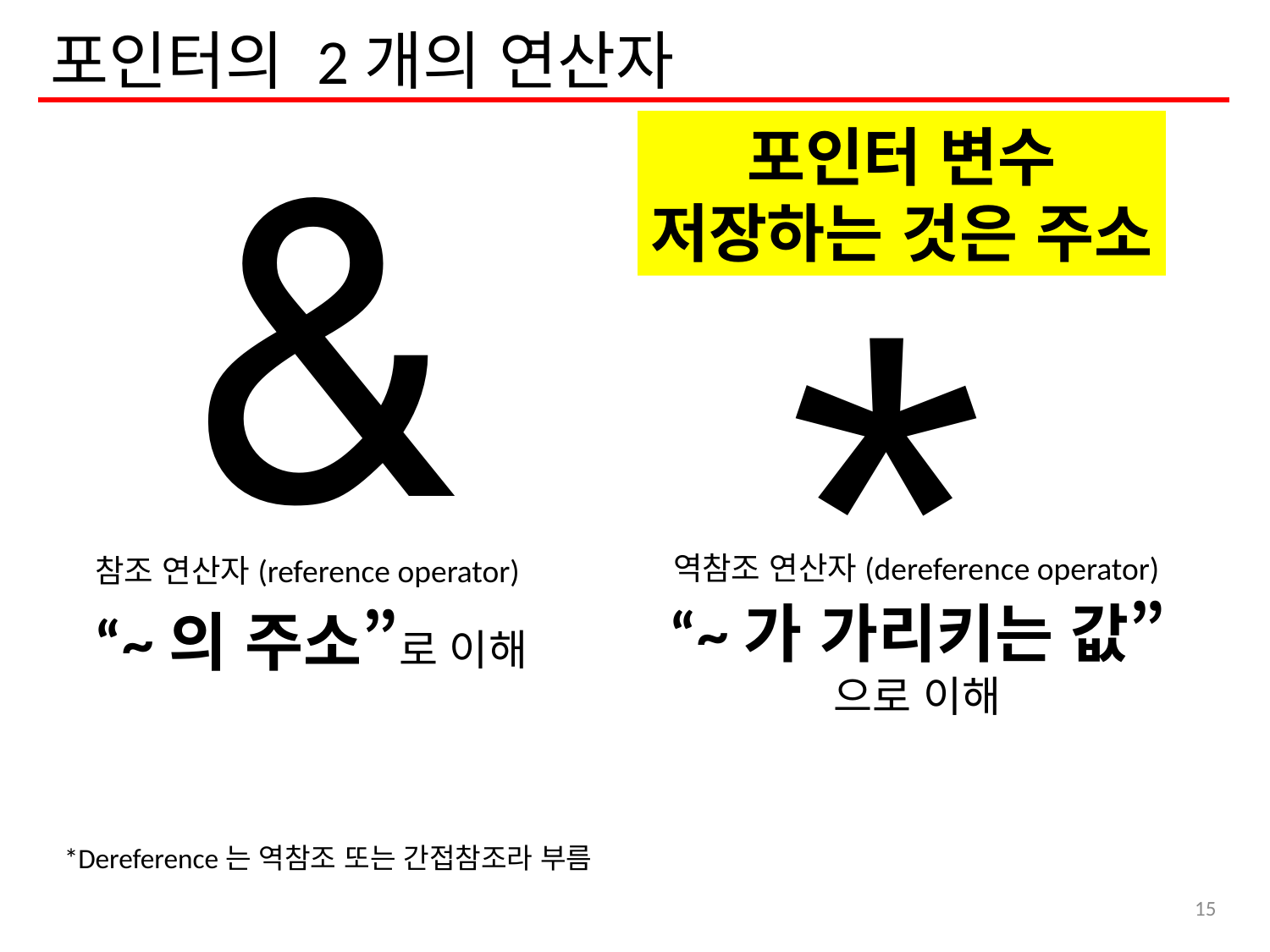

# 포인터의 2개의 연산자
&
포인터 변수
저장하는 것은 주소
*
역참조 연산자(dereference operator)
참조 연산자(reference operator)
“~가 가리키는 값”
으로 이해
“~의 주소”로 이해
*Dereference는 역참조 또는 간접참조라 부름
15